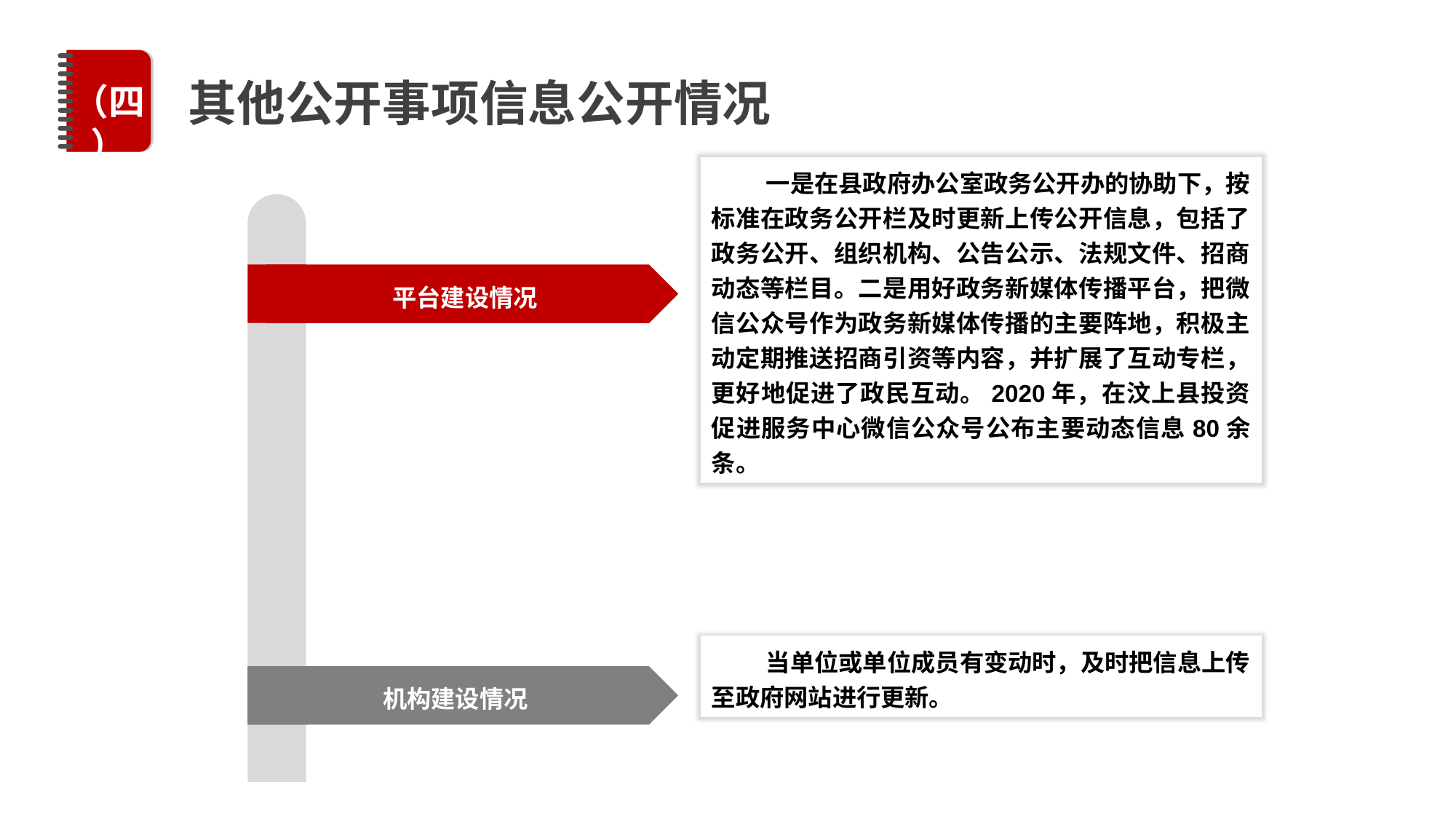

（四）
其他公开事项信息公开情况
一是在县政府办公室政务公开办的协助下，按标准在政务公开栏及时更新上传公开信息，包括了政务公开、组织机构、公告公示、法规文件、招商动态等栏目。二是用好政务新媒体传播平台，把微信公众号作为政务新媒体传播的主要阵地，积极主动定期推送招商引资等内容，并扩展了互动专栏，更好地促进了政民互动。2020年，在汶上县投资促进服务中心微信公众号公布主要动态信息80余条。

平台建设情况
当单位或单位成员有变动时，及时把信息上传至政府网站进行更新。
机构建设情况